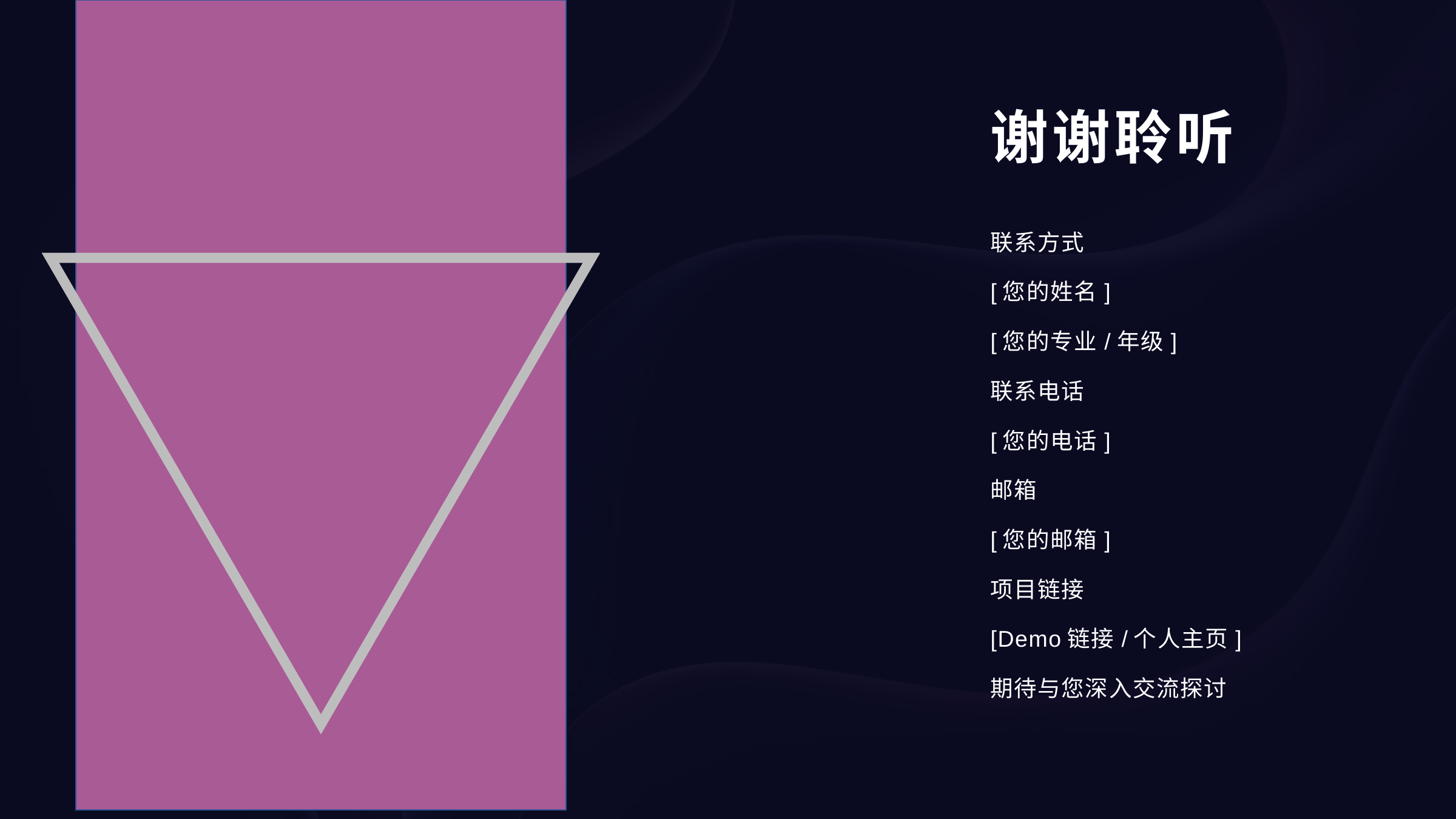

谢谢聆听
联系方式
[您的姓名]
[您的专业/年级]
联系电话
[您的电话]
邮箱
[您的邮箱]
项目链接
[Demo链接/个人主页]
期待与您深入交流探讨